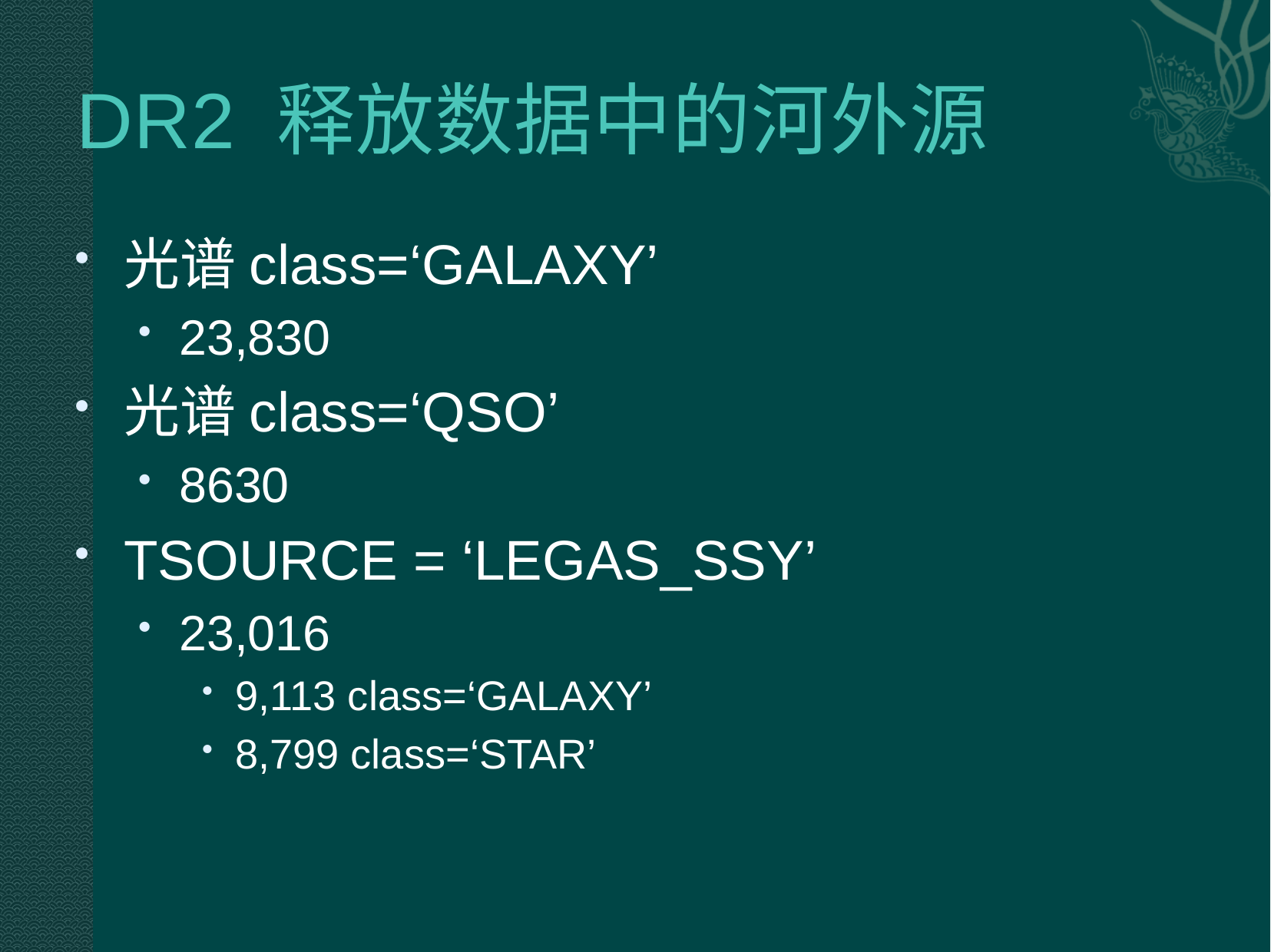

# DR2 释放数据中的河外源
光谱class=‘GALAXY’
23,830
光谱class=‘QSO’
8630
TSOURCE = ‘LEGAS_SSY’
23,016
9,113 class=‘GALAXY’
8,799 class=‘STAR’